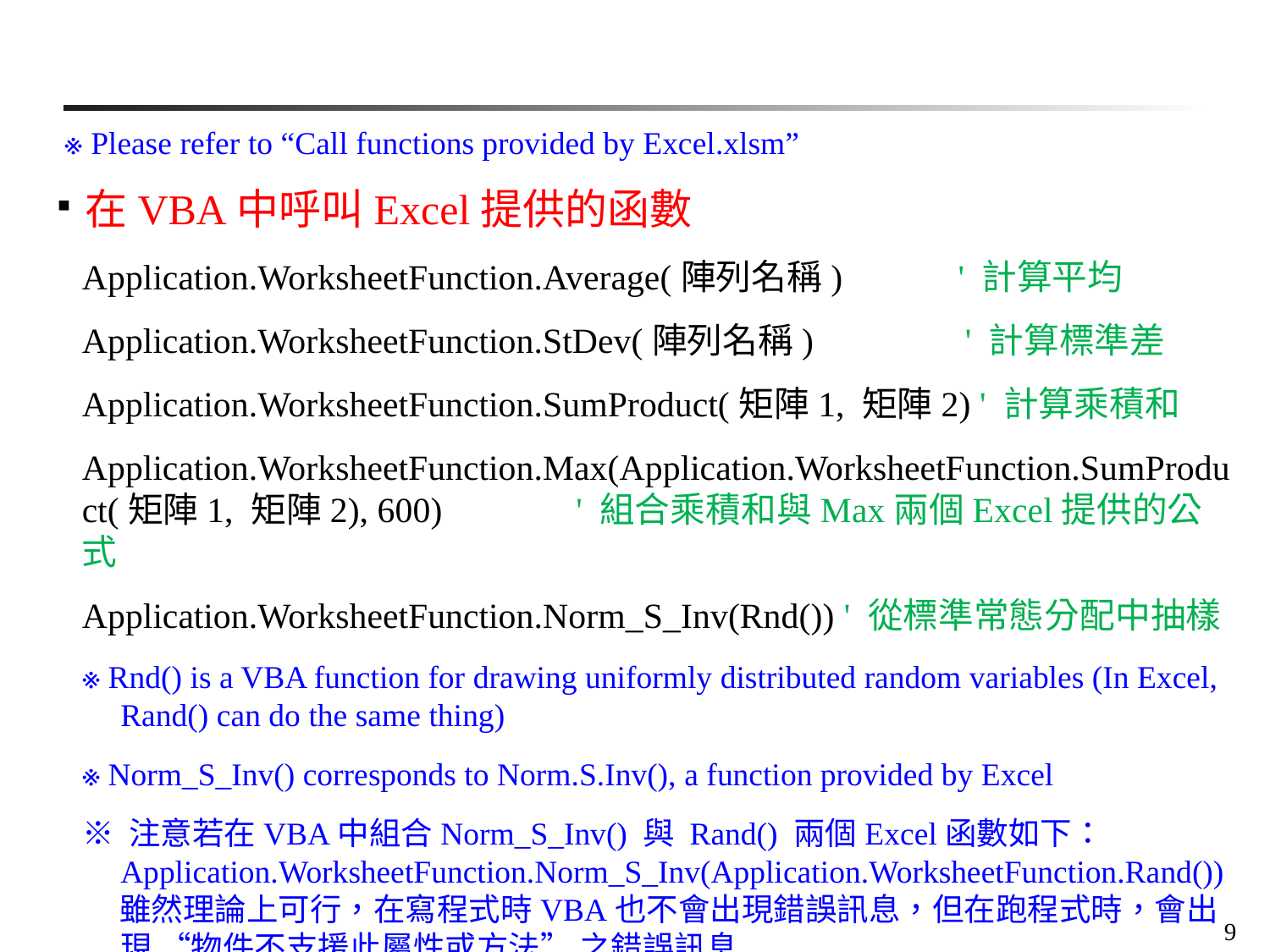

※ Please refer to “Call functions provided by Excel.xlsm”
在VBA中呼叫Excel提供的函數
Application.WorksheetFunction.Average(陣列名稱)             ' 計算平均
Application.WorksheetFunction.StDev(陣列名稱)                 ' 計算標準差
Application.WorksheetFunction.SumProduct(矩陣1, 矩陣2) ' 計算乘積和
Application.WorksheetFunction.Max(Application.WorksheetFunction.SumProduct(矩陣1, 矩陣2), 600)               ' 組合乘積和與Max兩個Excel提供的公式
Application.WorksheetFunction.Norm_S_Inv(Rnd()) ' 從標準常態分配中抽樣
※ Rnd() is a VBA function for drawing uniformly distributed random variables (In Excel, Rand() can do the same thing)
※ Norm_S_Inv() corresponds to Norm.S.Inv(), a function provided by Excel
※ 注意若在VBA中組合Norm_S_Inv() 與 Rand() 兩個Excel函數如下：Application.WorksheetFunction.Norm_S_Inv(Application.WorksheetFunction.Rand())
雖然理論上可行，在寫程式時VBA也不會出現錯誤訊息，但在跑程式時，會出現 “物件不支援此屬性或方法” 之錯誤訊息
9